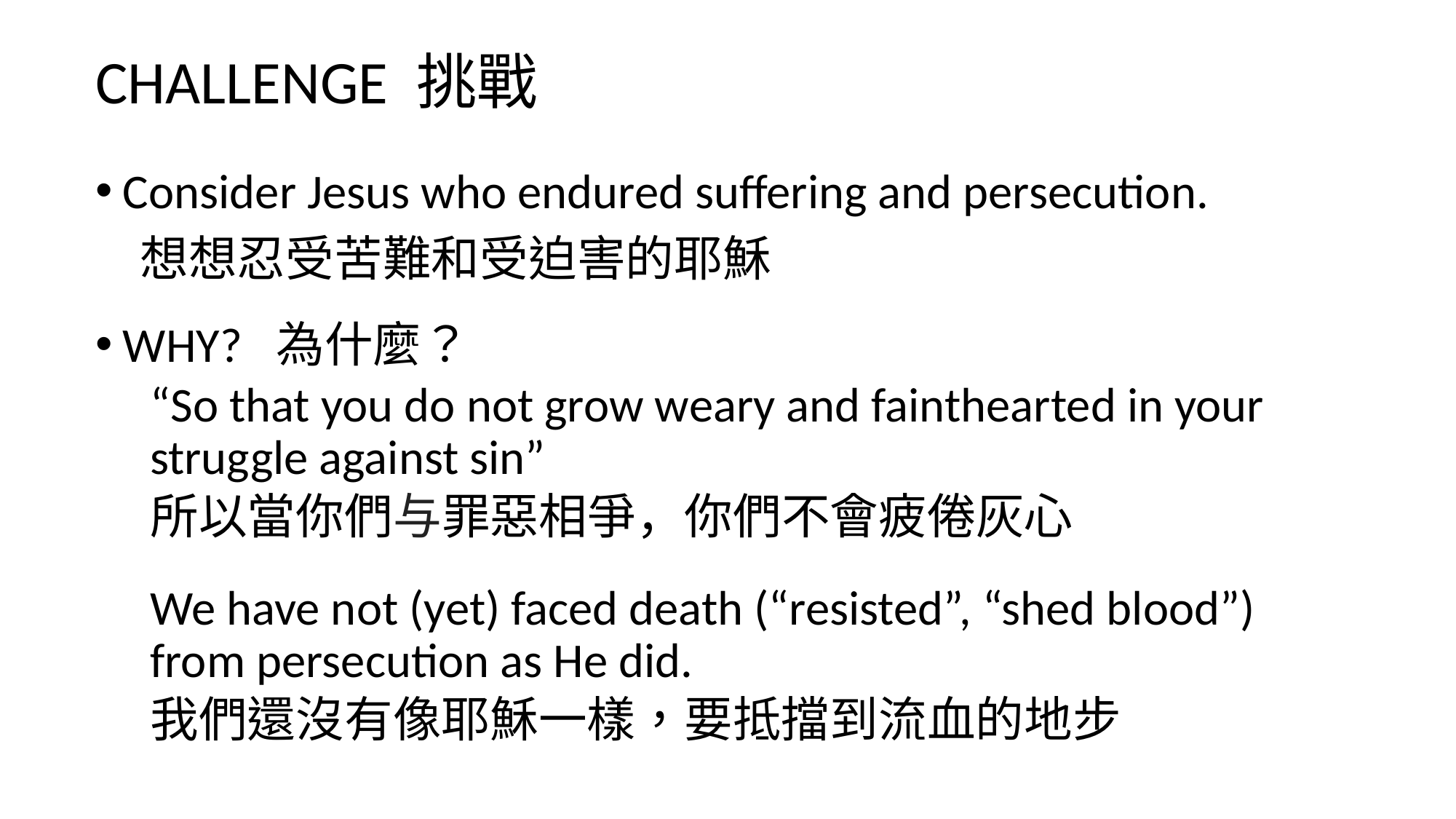

CHALLENGE 挑戰

Consider Jesus who endured suffering and persecution.
   想想忍受苦難和受迫害的耶穌
WHY?  為什麼？
“So that you do not grow weary and fainthearted in your struggle against sin”
所以當你們与罪惡相爭，你們不會疲倦灰心

We have not (yet) faced death (“resisted”, “shed blood”) from persecution as He did.
我們還沒有像耶穌一樣，要抵擋到流血的地步